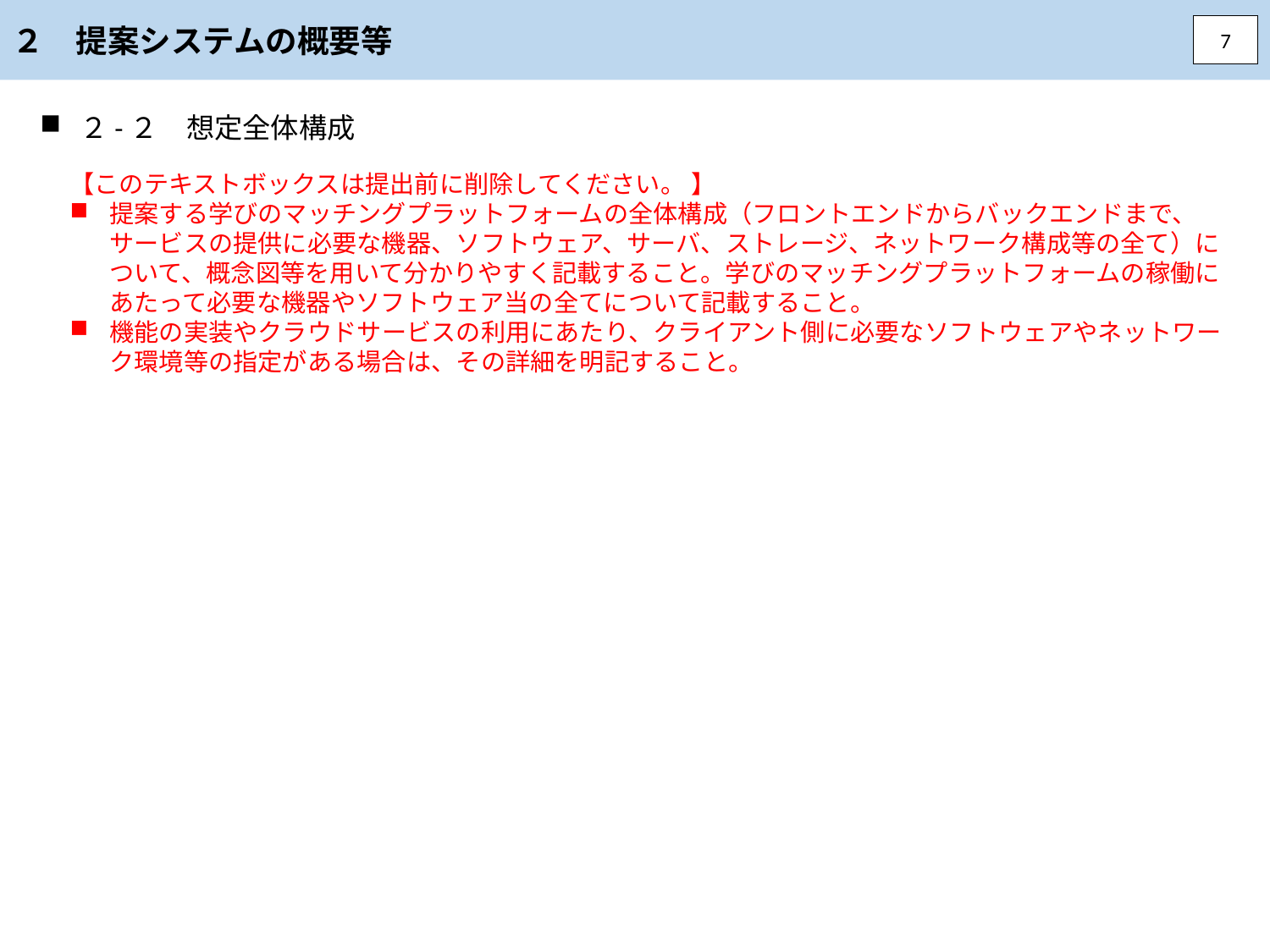

２　提案システムの概要等
7
２-２　想定全体構成
【このテキストボックスは提出前に削除してください。 】
提案する学びのマッチングプラットフォームの全体構成（フロントエンドからバックエンドまで、サービスの提供に必要な機器、ソフトウェア、サーバ、ストレージ、ネットワーク構成等の全て）について、概念図等を用いて分かりやすく記載すること。学びのマッチングプラットフォームの稼働にあたって必要な機器やソフトウェア当の全てについて記載すること。
機能の実装やクラウドサービスの利用にあたり、クライアント側に必要なソフトウェアやネットワーク環境等の指定がある場合は、その詳細を明記すること。